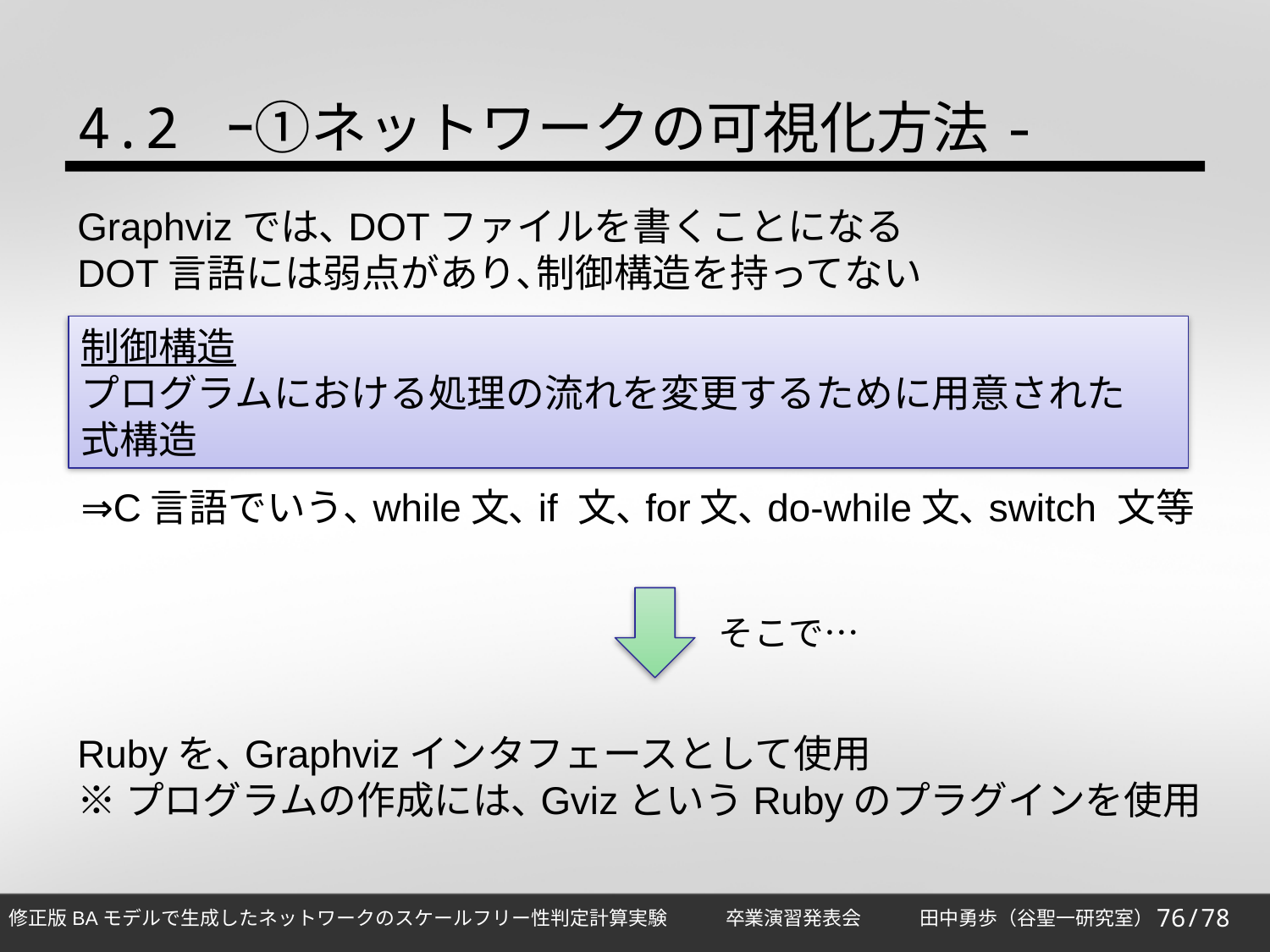

4.2 ｰ①ネットワークの可視化方法-
Graphvizでは､DOTファイルを書くことになる
DOT言語には弱点があり､制御構造を持ってない
制御構造
プログラムにおける処理の流れを変更するために用意された
式構造
⇒C言語でいう､while文､if 文､for文､do-while文､switch 文等

そこで…
Rubyを､Graphvizインタフェースとして使用
※プログラムの作成には､GvizというRubyのプラグインを使用
76/78
修正版BAモデルで生成したネットワークのスケールフリー性判定計算実験　　　卒業演習発表会　　　田中勇歩（谷聖一研究室）